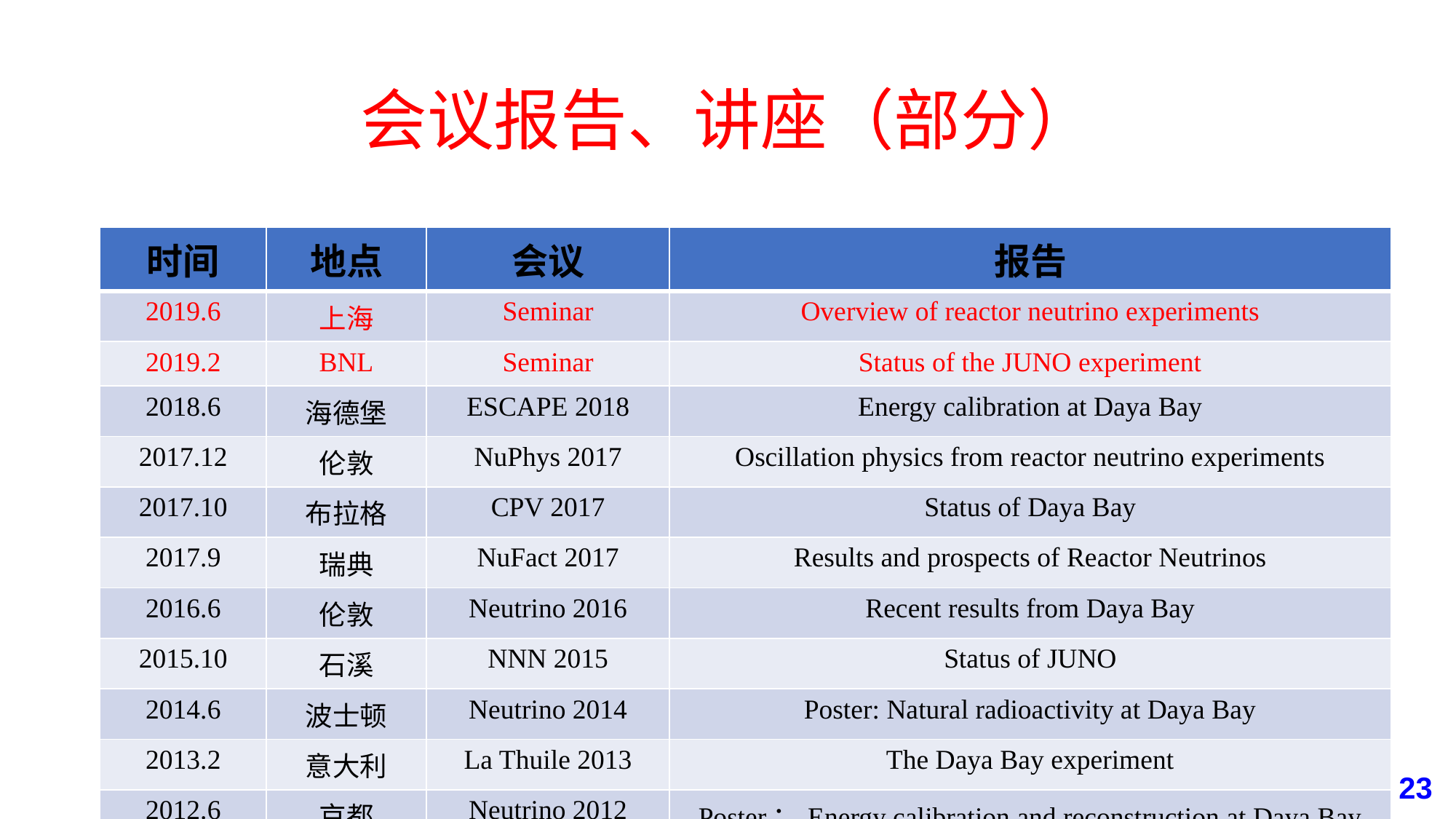

# 会议报告、讲座（部分）
| 时间 | 地点 | 会议 | 报告 |
| --- | --- | --- | --- |
| 2019.6 | 上海 | Seminar | Overview of reactor neutrino experiments |
| 2019.2 | BNL | Seminar | Status of the JUNO experiment |
| 2018.6 | 海德堡 | ESCAPE 2018 | Energy calibration at Daya Bay |
| 2017.12 | 伦敦 | NuPhys 2017 | Oscillation physics from reactor neutrino experiments |
| 2017.10 | 布拉格 | CPV 2017 | Status of Daya Bay |
| 2017.9 | 瑞典 | NuFact 2017 | Results and prospects of Reactor Neutrinos |
| 2016.6 | 伦敦 | Neutrino 2016 | Recent results from Daya Bay |
| 2015.10 | 石溪 | NNN 2015 | Status of JUNO |
| 2014.6 | 波士顿 | Neutrino 2014 | Poster: Natural radioactivity at Daya Bay |
| 2013.2 | 意大利 | La Thuile 2013 | The Daya Bay experiment |
| 2012.6 | 京都 | Neutrino 2012 | Poster：Energy calibration and reconstruction at Daya Bay |
23